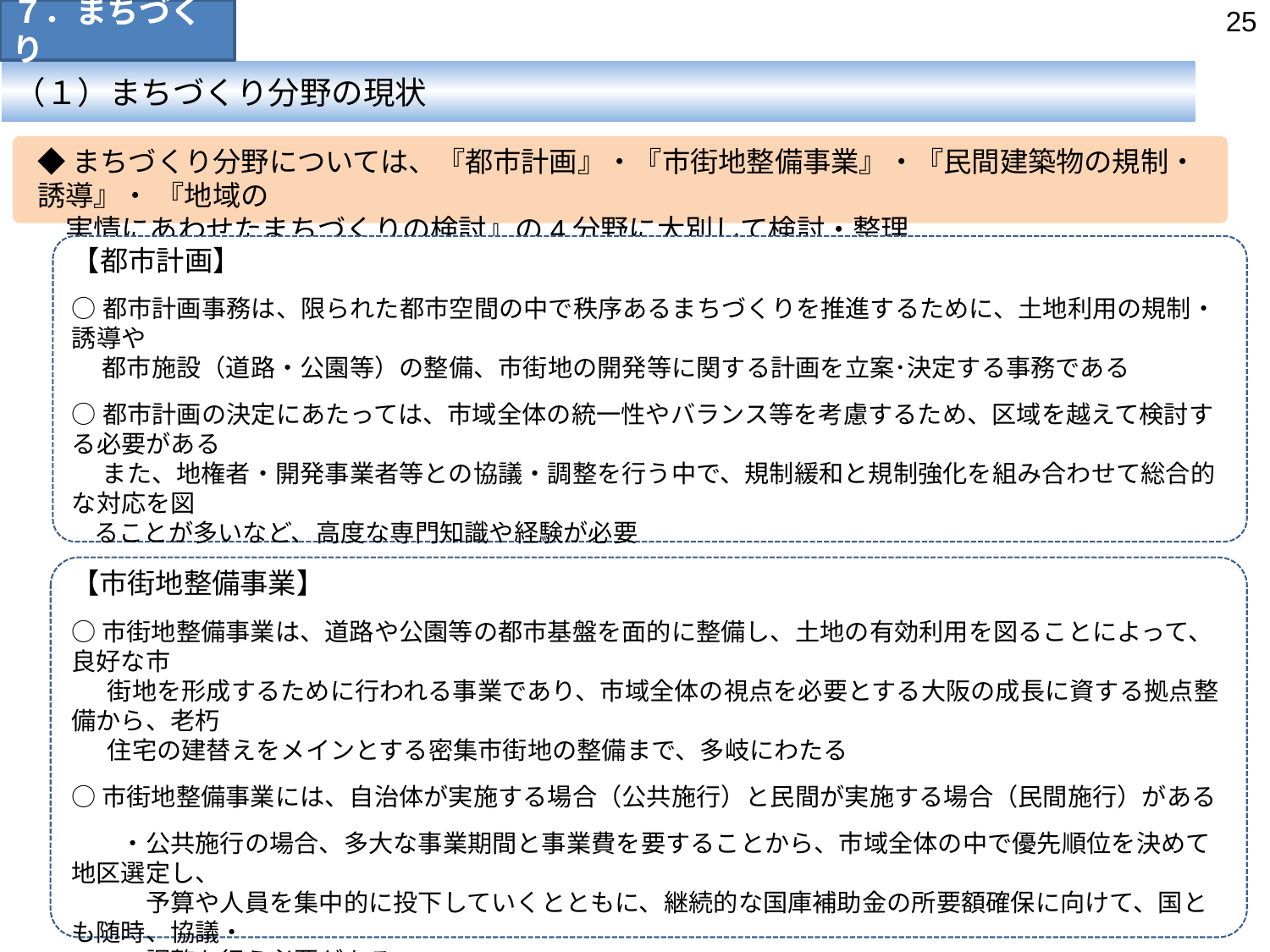

７．まちづくり
25
（１）まちづくり分野の現状
◆まちづくり分野については、『都市計画』・『市街地整備事業』・『民間建築物の規制・誘導』・ 『地域の
　実情にあわせたまちづくりの検討』の4分野に大別して検討・整理
【都市計画】

○都市計画事務は、限られた都市空間の中で秩序あるまちづくりを推進するために、土地利用の規制・誘導や
　 都市施設（道路・公園等）の整備、市街地の開発等に関する計画を立案･決定する事務である

○都市計画の決定にあたっては、市域全体の統一性やバランス等を考慮するため、区域を越えて検討する必要がある
　 また、地権者・開発事業者等との協議・調整を行う中で、規制緩和と規制強化を組み合わせて総合的な対応を図
   ることが多いなど、高度な専門知識や経験が必要

○都市計画決定に関する権限は、都道府県権限（都市再生特別地区等）と一般市権限（用途地域等）に
   大きく分かれているが、大都市特例により都道府県権限の大半は指定都市に移譲

【市街地整備事業】

○市街地整備事業は、道路や公園等の都市基盤を面的に整備し、土地の有効利用を図ることによって、良好な市
 　街地を形成するために行われる事業であり、市域全体の視点を必要とする大阪の成長に資する拠点整備から、老朽
 　住宅の建替えをメインとする密集市街地の整備まで、多岐にわたる

○市街地整備事業には、自治体が実施する場合（公共施行）と民間が実施する場合（民間施行）がある

　　・公共施行の場合、多大な事業期間と事業費を要することから、市域全体の中で優先順位を決めて地区選定し、
　　　予算や人員を集中的に投下していくとともに、継続的な国庫補助金の所要額確保に向けて、国とも随時、協議・
　　　調整を行う必要がある
　　・民間施行の場合も、都市計画との調整や許認可・助成制度等における国との協議･調整などが必要であり、高度
　　　な専門知識や経験が必要